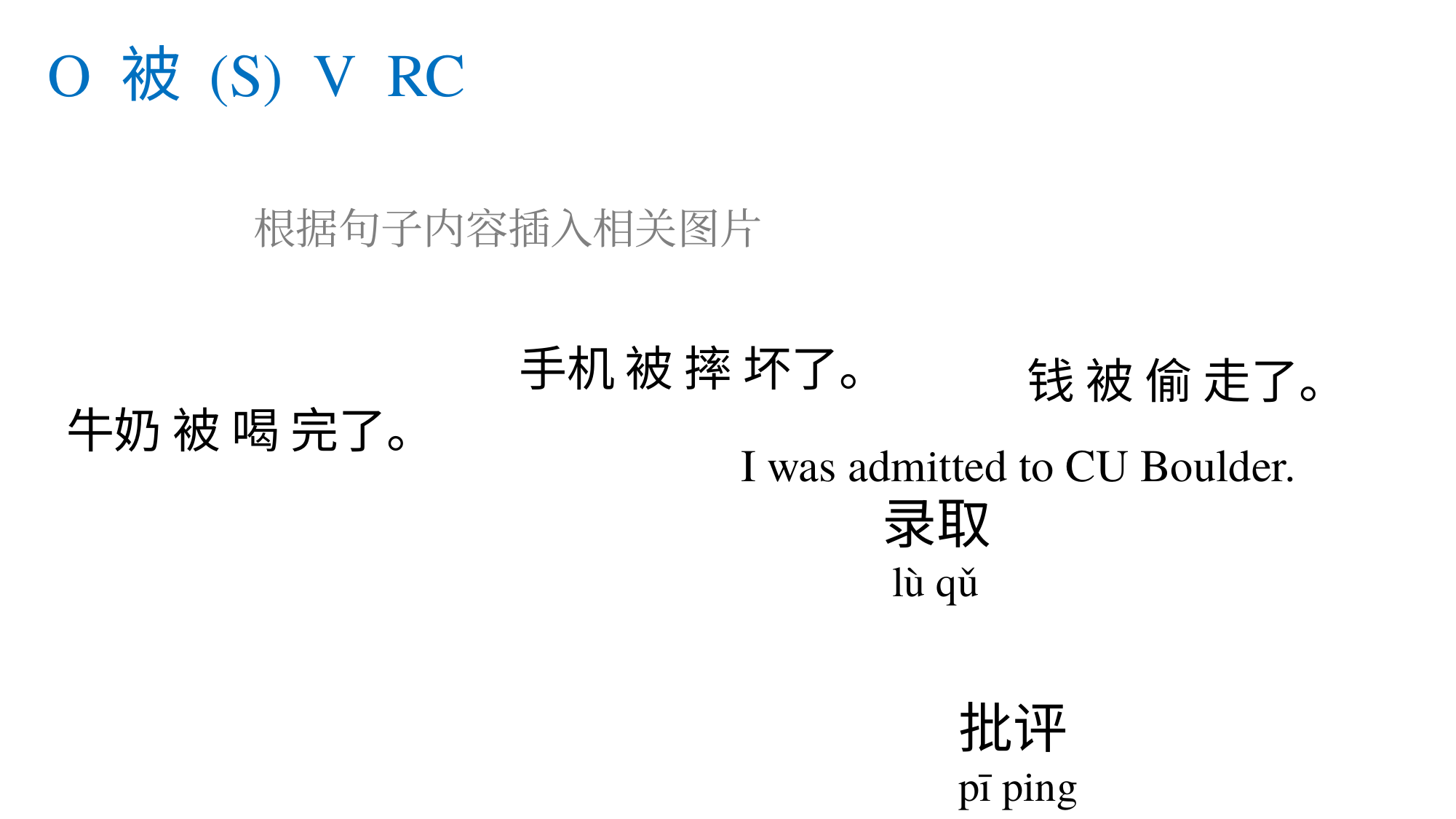

# O 被 (S)  V  RC
根据句子内容插入相关图片
手机 被 摔 坏了。
钱 被 偷 走了。
牛奶 被 喝 完了。
I was admitted to CU Boulder.
录取
 lù qǔ
批评
pī ping